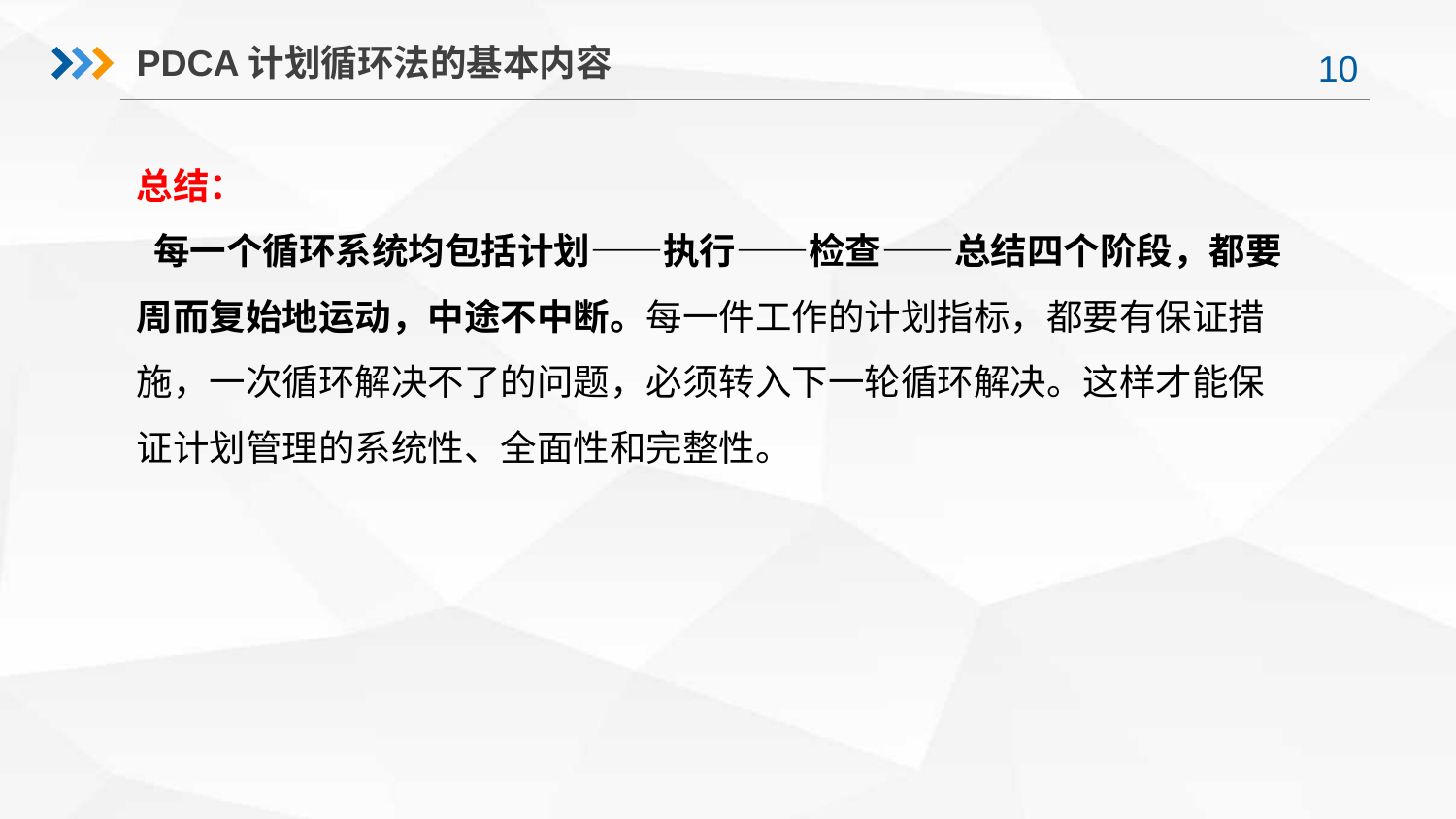

PDCA计划循环法的基本内容
总结：
 每一个循环系统均包括计划——执行——检查——总结四个阶段，都要周而复始地运动，中途不中断。每一件工作的计划指标，都要有保证措施，一次循环解决不了的问题，必须转入下一轮循环解决。这样才能保证计划管理的系统性、全面性和完整性。